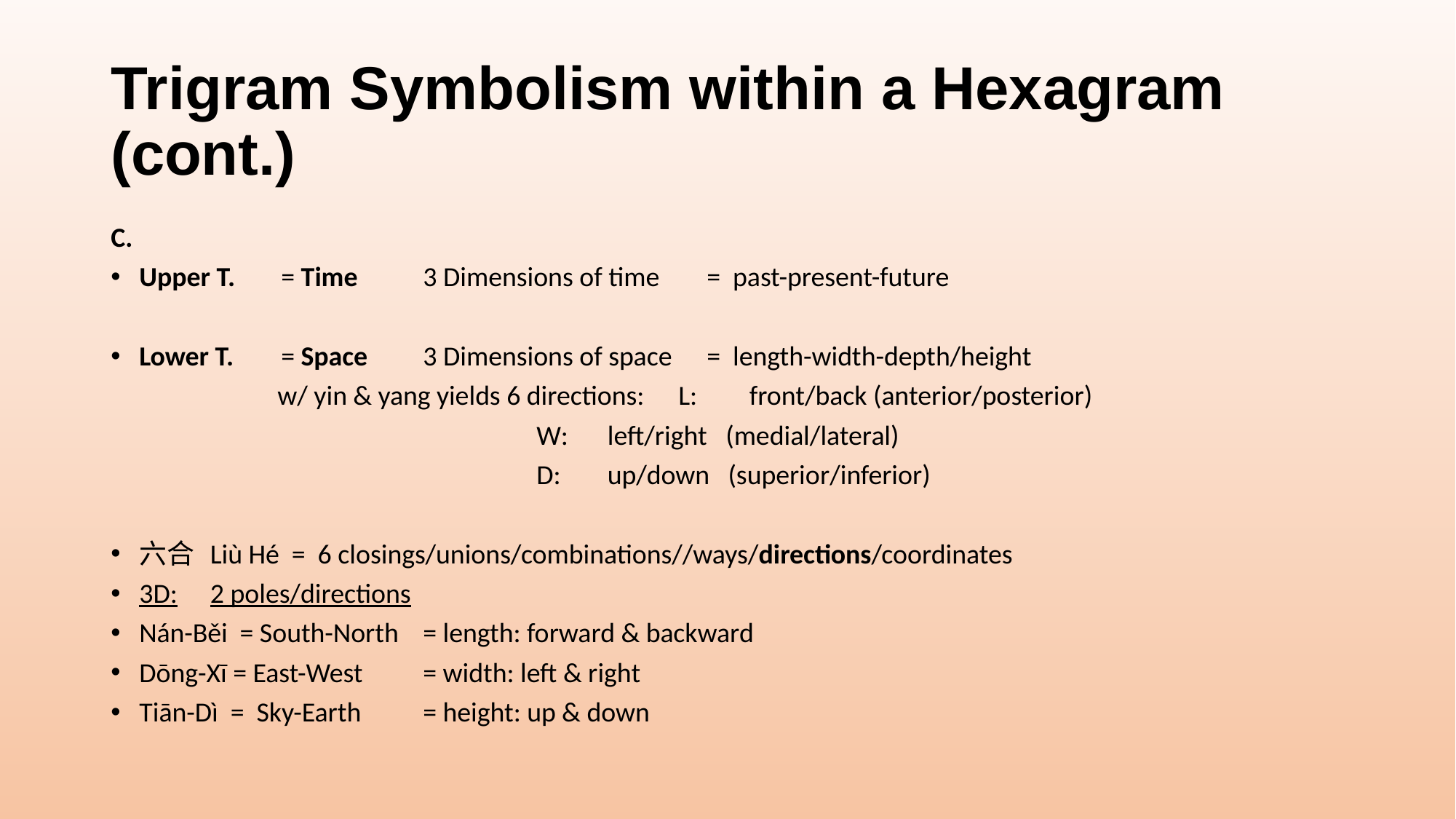

# Trigram Symbolism within a Hexagram (cont.)
C.
Upper T.	= Time	3 Dimensions of time	=  past-present-future

Lower T.	= Space	3 Dimensions of space	=  length-width-depth/height
		    w/ yin & yang yields 6 directions:	L:	front/back (anterior/posterior)
						W:	left/right   (medial/lateral)
						D:	up/down   (superior/inferior)

六合	Liù Hé  =  6 closings/unions/combinations//ways/directions/coordinates
3D:	2 poles/directions
Nán-Běi  = South-North	= length: forward & backward
Dōng-Xī = East-West	= width: left & right
Tiān-Dì  =  Sky-Earth	= height: up & down